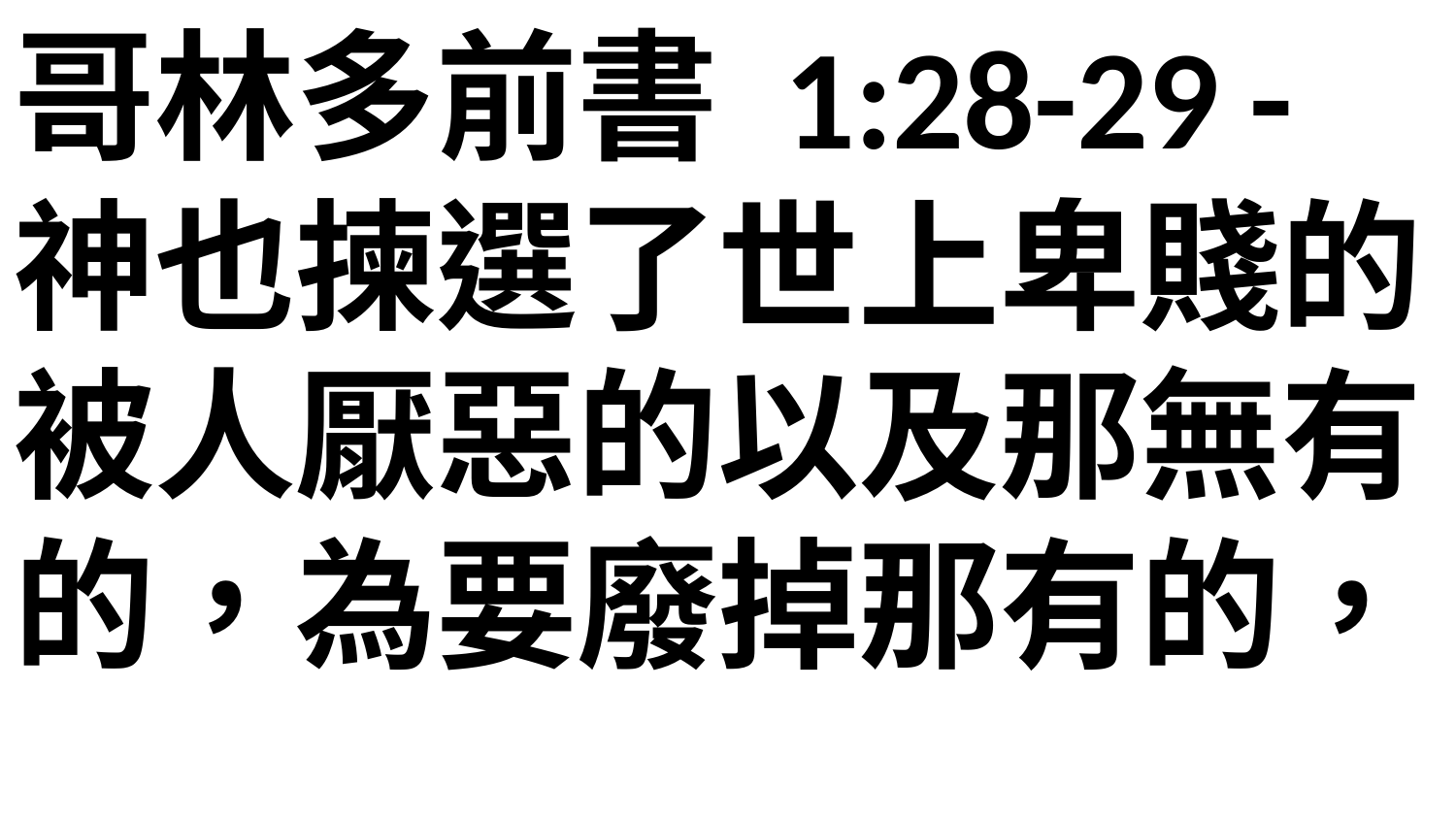

哥林多前書 1:28-29 - 神也揀選了世上卑賤的、被人厭惡的以及那無有的，為要廢掉那有的，